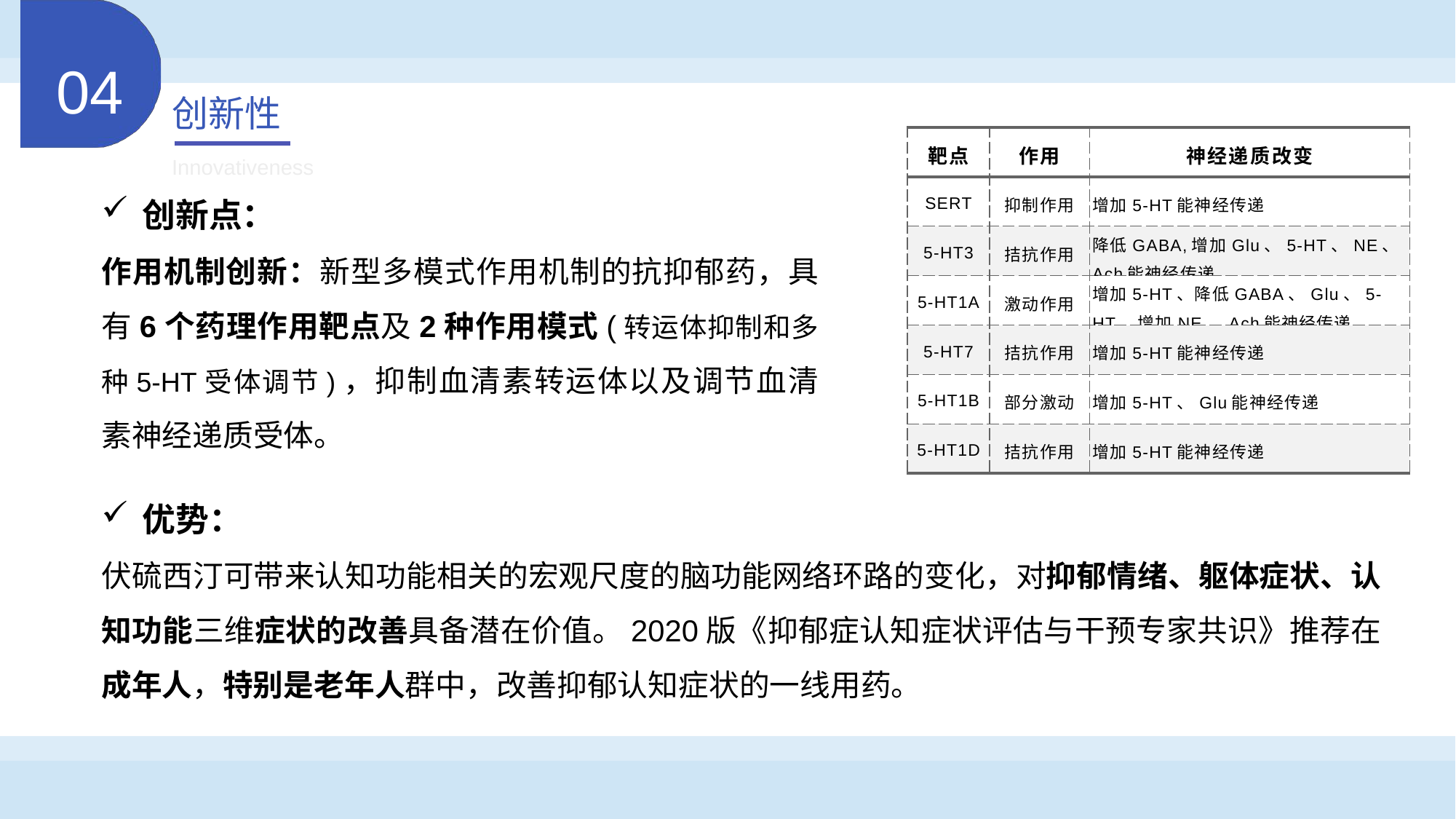

04
创新性
| 靶点 | 作用 | 神经递质改变 |
| --- | --- | --- |
| SERT | 抑制作用 | 增加5-HT能神经传递 |
| 5-HT3 | 拮抗作用 | 降低GABA,增加Glu、5-HT、NE、Ach能神经传递 |
| 5-HT1A | 激动作用 | 增加5-HT、降低GABA、Glu、5-HT，增加NE、Ach能神经传递 |
| 5-HT7 | 拮抗作用 | 增加5-HT能神经传递 |
| 5-HT1B | 部分激动 | 增加5-HT、Glu能神经传递 |
| 5-HT1D | 拮抗作用 | 增加5-HT能神经传递 |
Innovativeness
创新点：
作用机制创新：新型多模式作用机制的抗抑郁药，具有6个药理作用靶点及2种作用模式(转运体抑制和多种5-HT受体调节)，抑制血清素转运体以及调节血清素神经递质受体。
优势：
伏硫西汀可带来认知功能相关的宏观尺度的脑功能网络环路的变化，对抑郁情绪、躯体症状、认知功能三维症状的改善具备潜在价值。2020版《抑郁症认知症状评估与干预专家共识》推荐在成年人，特别是老年人群中，改善抑郁认知症状的一线用药。